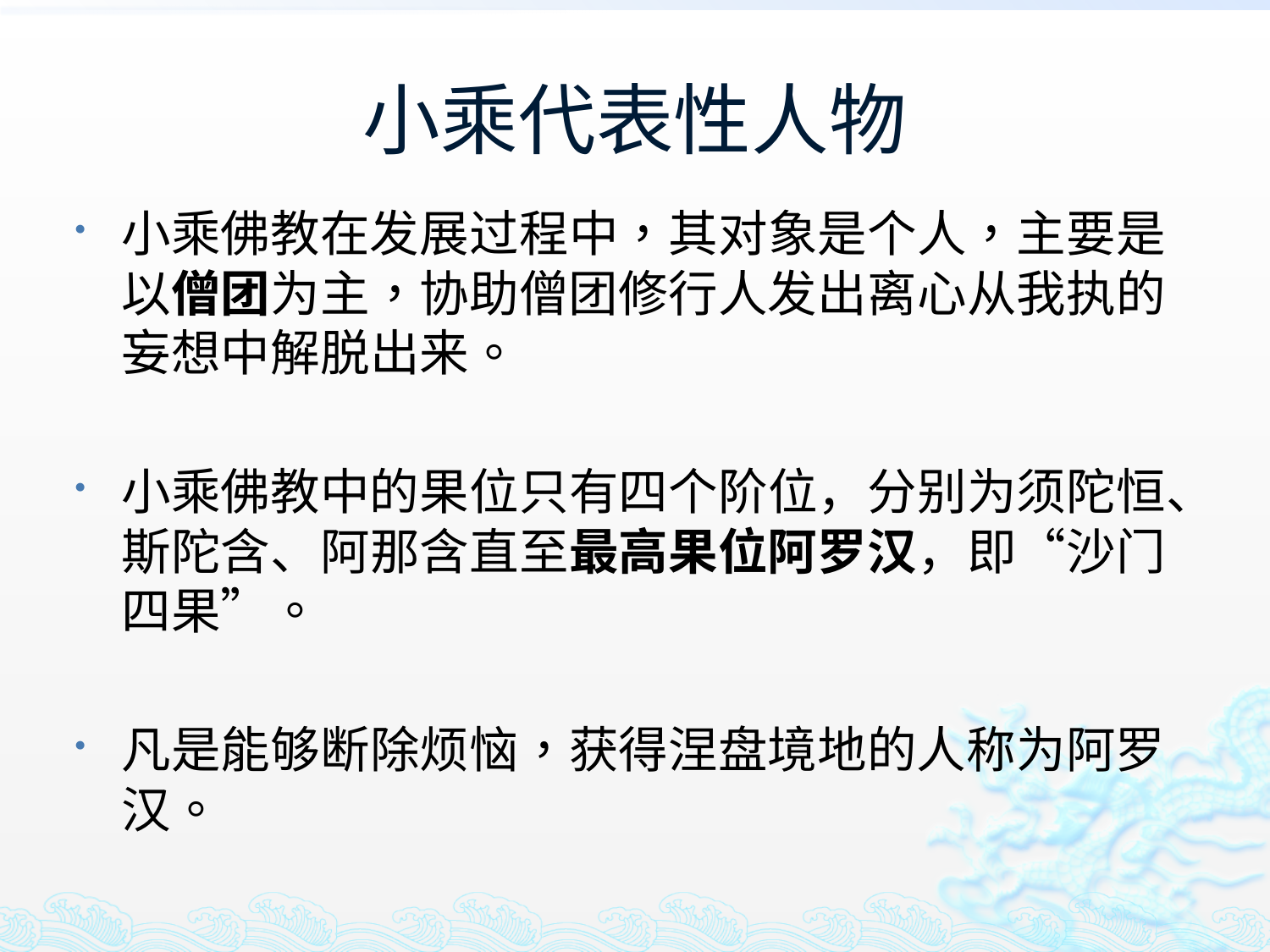

# 小乘代表性人物
小乘佛教在发展过程中，其对象是个人，主要是以僧团为主，协助僧团修行人发出离心从我执的妄想中解脱出来。

小乘佛教中的果位只有四个阶位，分别为须陀恒、斯陀含、阿那含直至最高果位阿罗汉，即“沙门四果”。

凡是能够断除烦恼，获得涅盘境地的人称为阿罗汉。